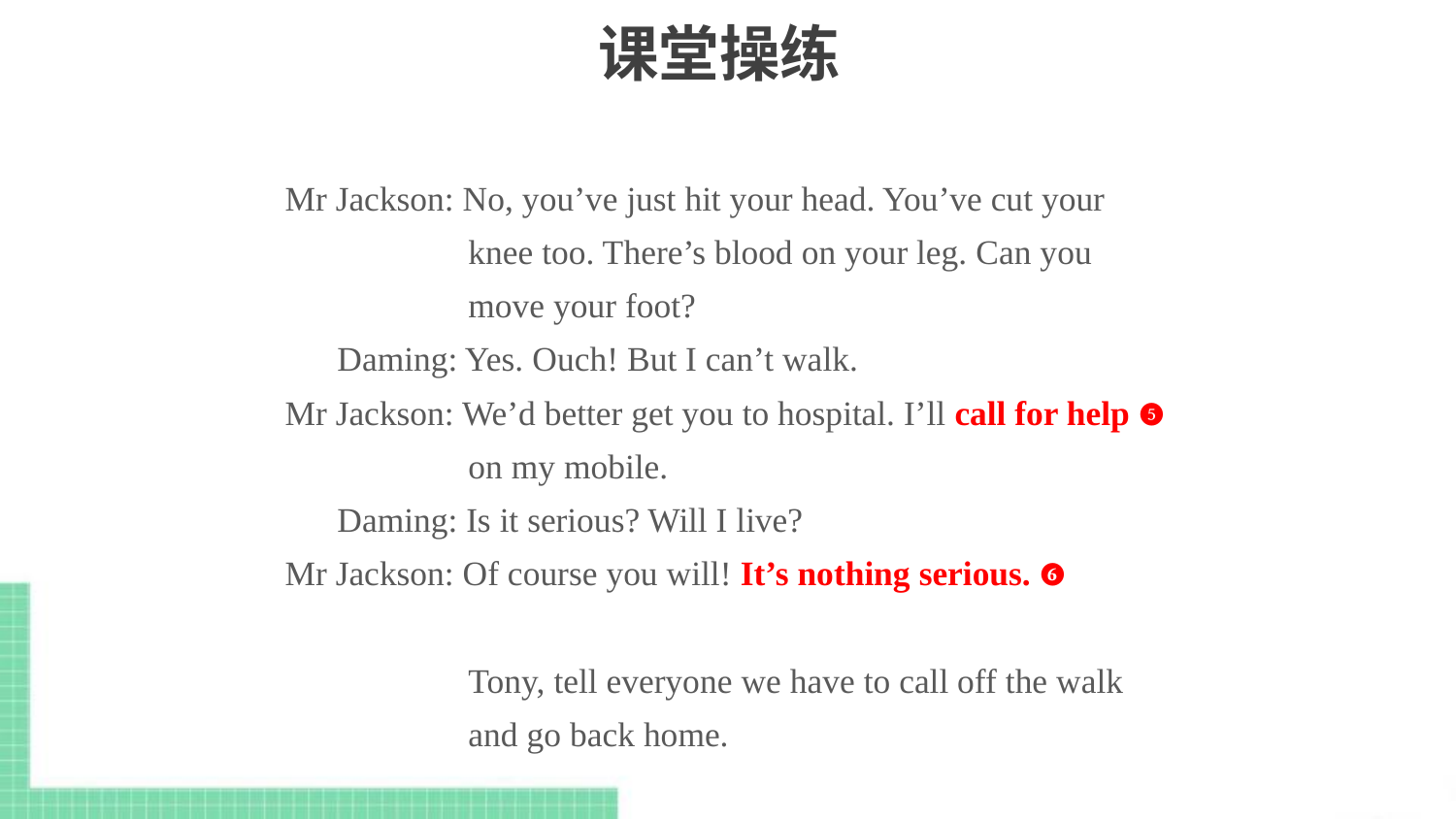

# 课堂操练
Mr Jackson: No, you’ve just hit your head. You’ve cut your
                     knee too. There’s blood on your leg. Can you
                     move your foot?
      Daming: Yes. Ouch! But I can’t walk.
Mr Jackson: We’d better get you to hospital. I’ll call for help ❺
                     on my mobile.
      Daming: Is it serious? Will I live?
Mr Jackson: Of course you will! It’s nothing serious. ❻
                     Tony, tell everyone we have to call off the walk
                     and go back home.